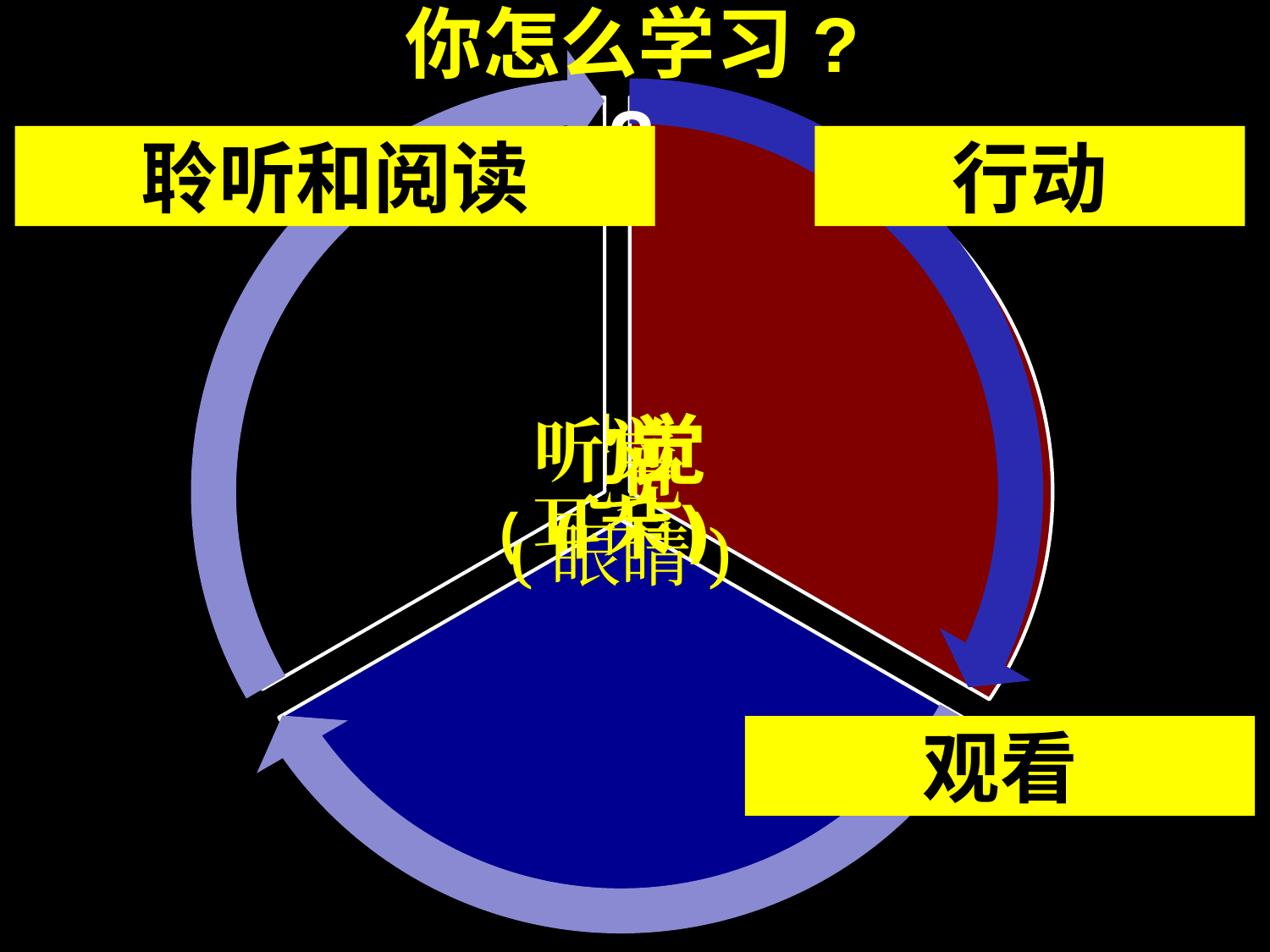

# 你怎么学习? ?
动觉
(手)
视觉
(眼睛)
听觉
(耳朵)
聆听和阅读
行动
观看